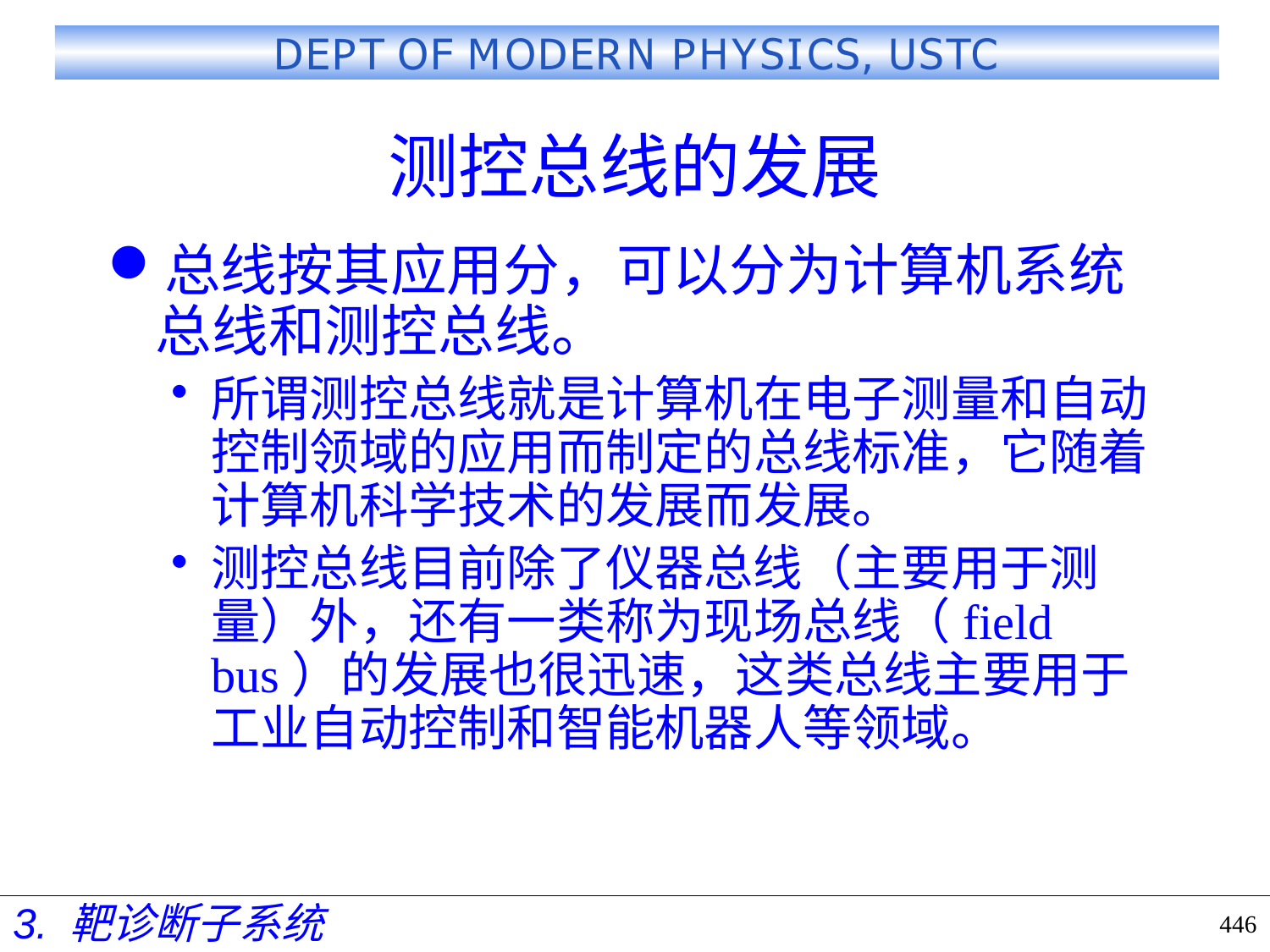

# 测控总线的发展
总线按其应用分，可以分为计算机系统总线和测控总线。
所谓测控总线就是计算机在电子测量和自动控制领域的应用而制定的总线标准，它随着计算机科学技术的发展而发展。
测控总线目前除了仪器总线（主要用于测量）外，还有一类称为现场总线（field bus）的发展也很迅速，这类总线主要用于工业自动控制和智能机器人等领域。
3. 靶诊断子系统
446